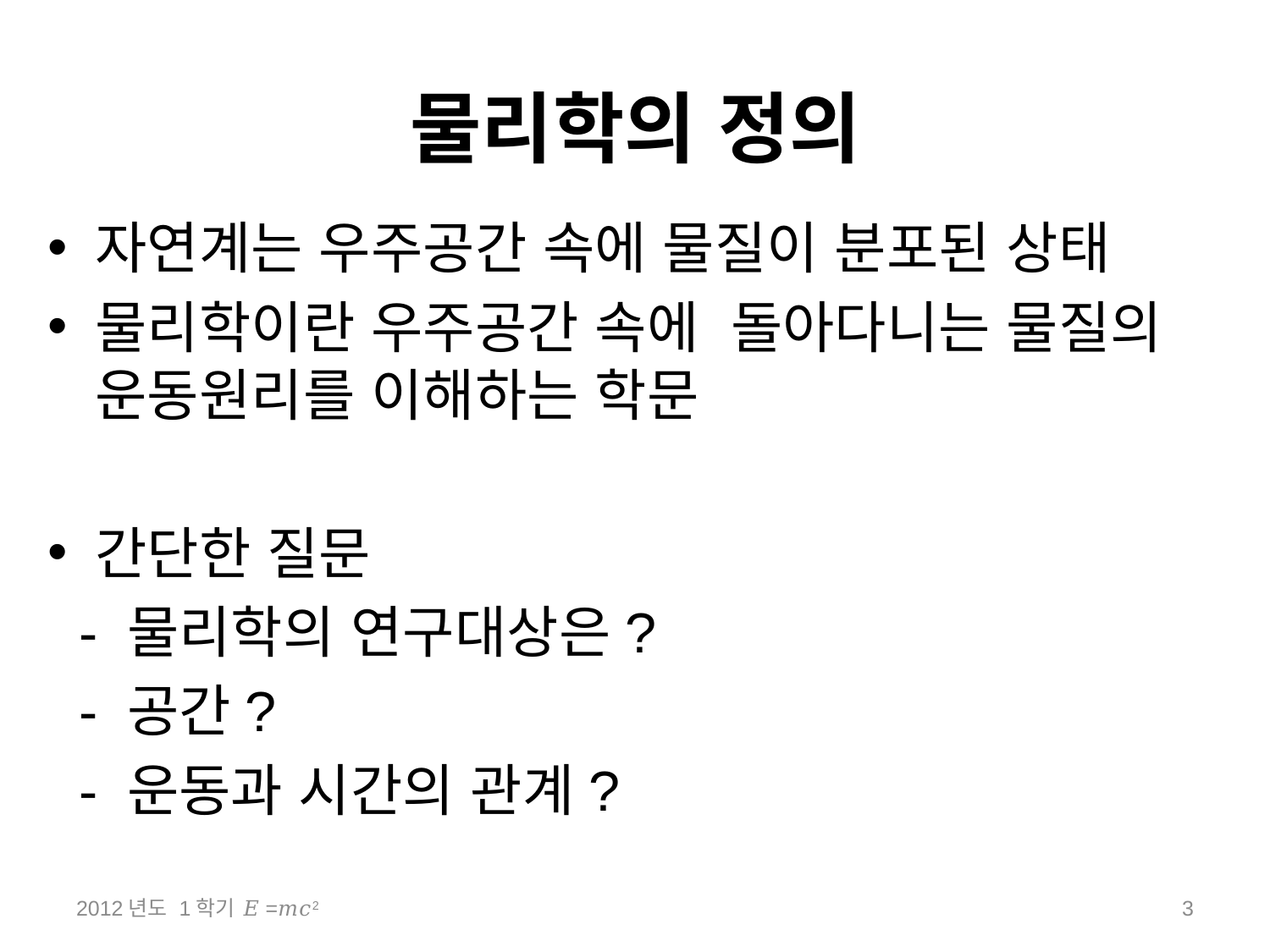

물리학의 정의
자연계는 우주공간 속에 물질이 분포된 상태
물리학이란 우주공간 속에  돌아다니는 물질의 운동원리를 이해하는 학문

간단한 질문
  - 물리학의 연구대상은?
  - 공간?
  - 운동과 시간의 관계?
2012년도 1학기 𝐸=𝑚𝑐2
3